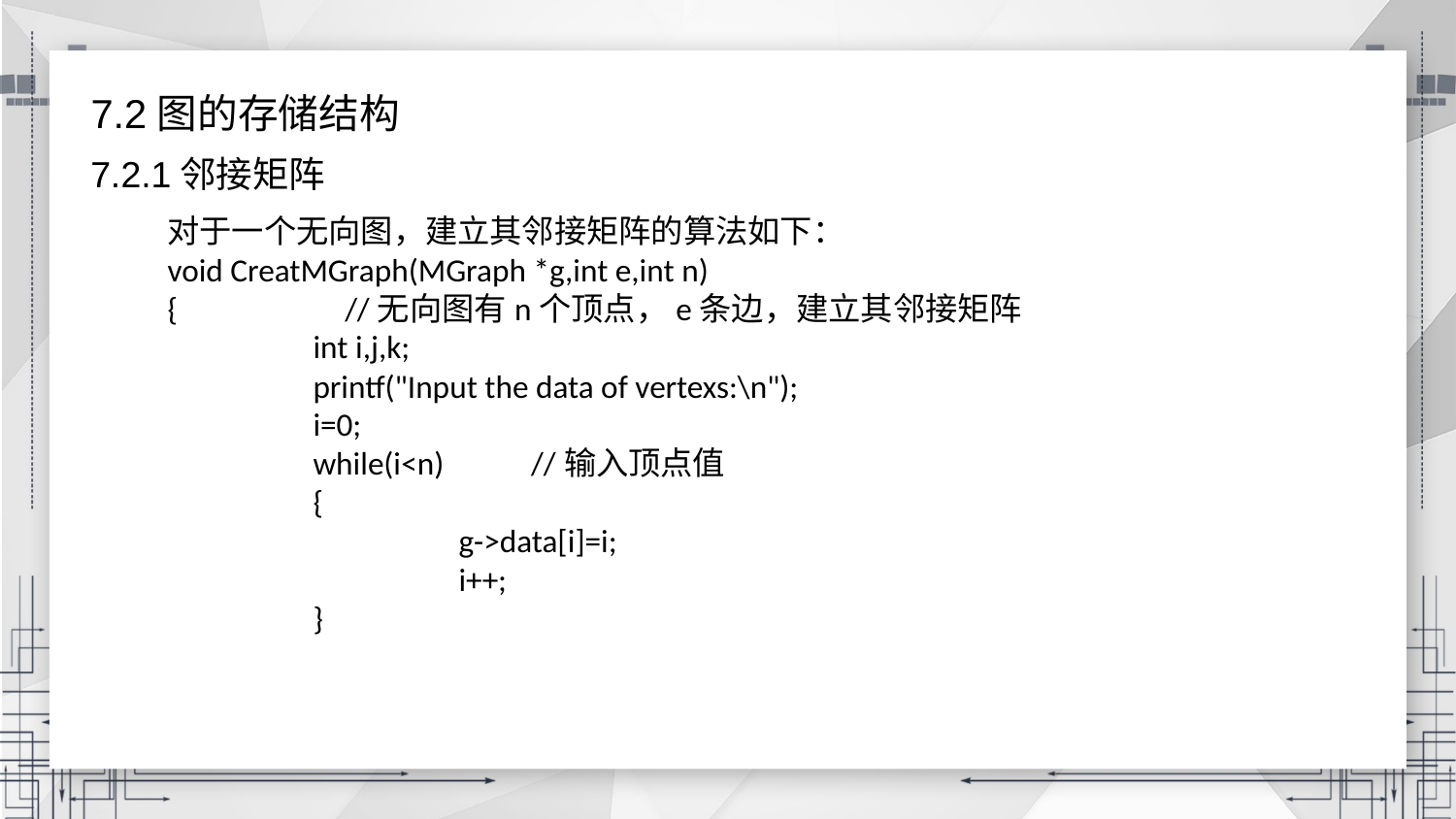

7.2图的存储结构
7.2.1邻接矩阵
对于一个无向图，建立其邻接矩阵的算法如下：
void CreatMGraph(MGraph *g,int e,int n)
{                       //无向图有n个顶点，e条边，建立其邻接矩阵
	int i,j,k;
	printf("Input the data of vertexs:\n");
	i=0;
	while(i<n)            //输入顶点值
	{
		g->data[i]=i;
		i++;
	}